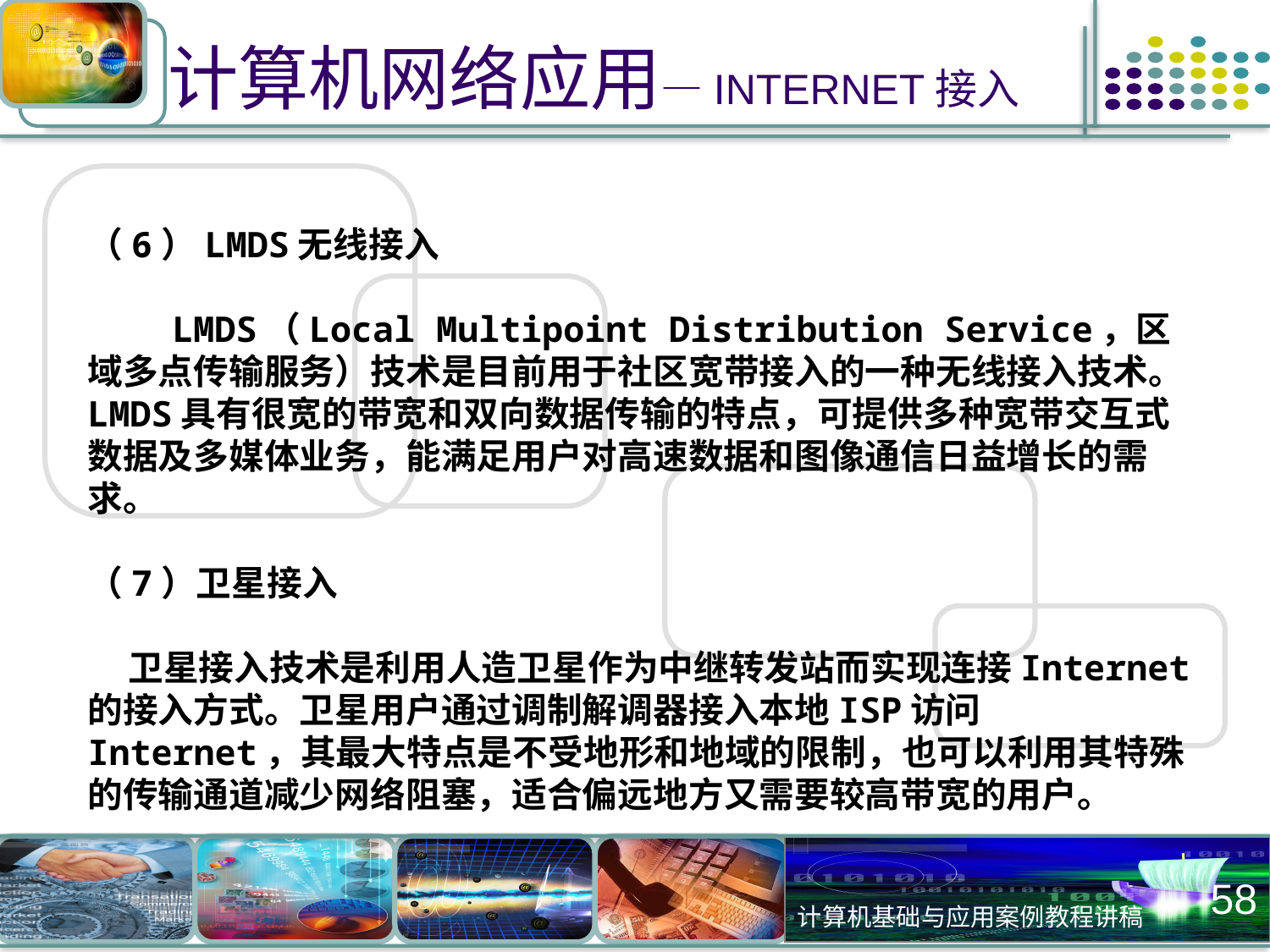

# 计算机网络应用—INTERNET接入
（6）LMDS无线接入
    LMDS（Local Multipoint Distribution Service，区域多点传输服务）技术是目前用于社区宽带接入的一种无线接入技术。LMDS具有很宽的带宽和双向数据传输的特点，可提供多种宽带交互式数据及多媒体业务，能满足用户对高速数据和图像通信日益增长的需求。
（7）卫星接入
    卫星接入技术是利用人造卫星作为中继转发站而实现连接Internet的接入方式。卫星用户通过调制解调器接入本地ISP访问Internet，其最大特点是不受地形和地域的限制，也可以利用其特殊的传输通道减少网络阻塞，适合偏远地方又需要较高带宽的用户。
58